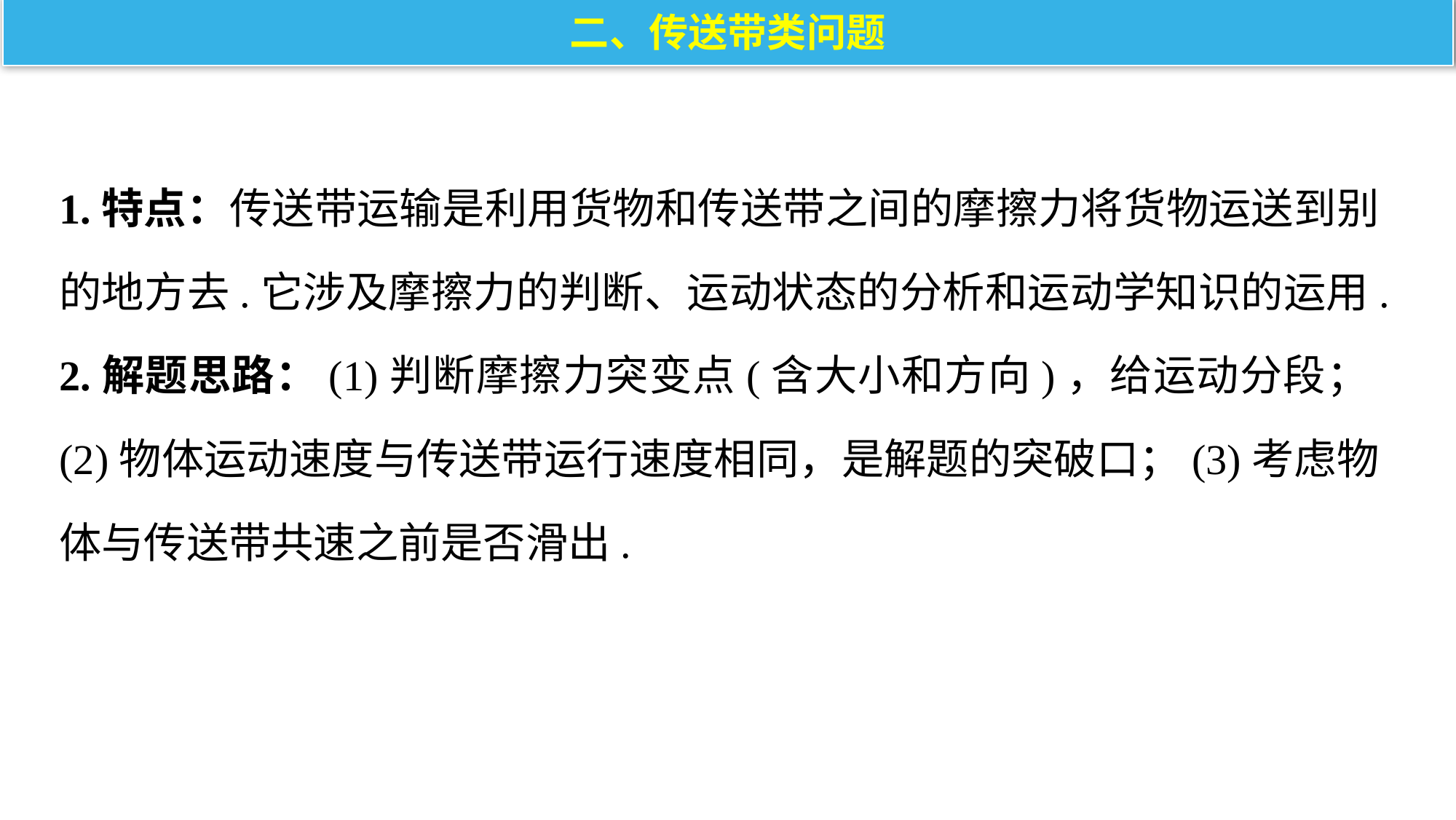

二、传送带类问题
1.特点：传送带运输是利用货物和传送带之间的摩擦力将货物运送到别的地方去.它涉及摩擦力的判断、运动状态的分析和运动学知识的运用.
2.解题思路：(1)判断摩擦力突变点(含大小和方向)，给运动分段；(2)物体运动速度与传送带运行速度相同，是解题的突破口；(3)考虑物体与传送带共速之前是否滑出.